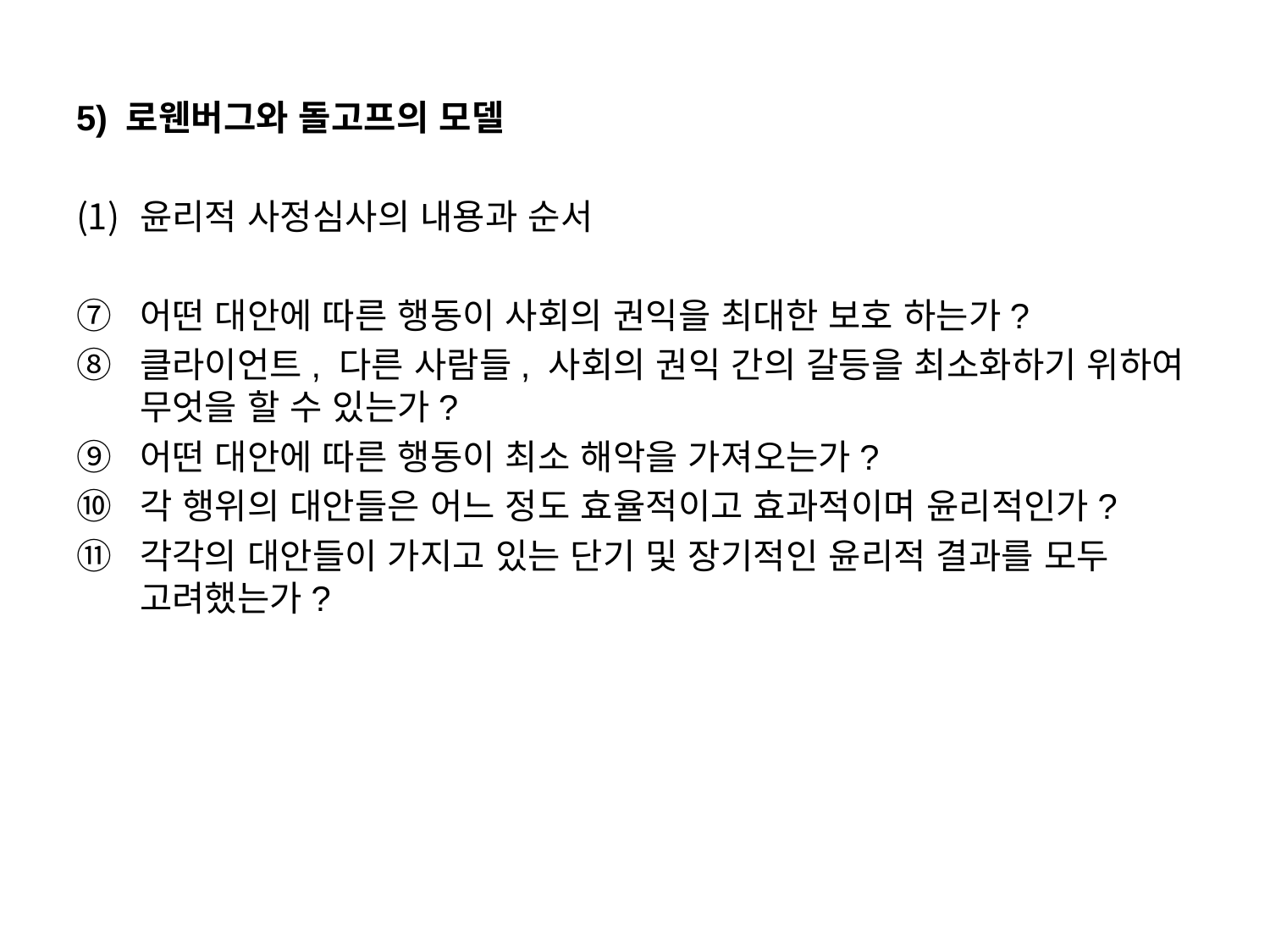

5) 로웬버그와 돌고프의 모델

윤리적 사정심사의 내용과 순서

어떤 대안에 따른 행동이 사회의 권익을 최대한 보호 하는가?
클라이언트, 다른 사람들, 사회의 권익 간의 갈등을 최소화하기 위하여 무엇을 할 수 있는가?
어떤 대안에 따른 행동이 최소 해악을 가져오는가?
각 행위의 대안들은 어느 정도 효율적이고 효과적이며 윤리적인가?
각각의 대안들이 가지고 있는 단기 및 장기적인 윤리적 결과를 모두 고려했는가?